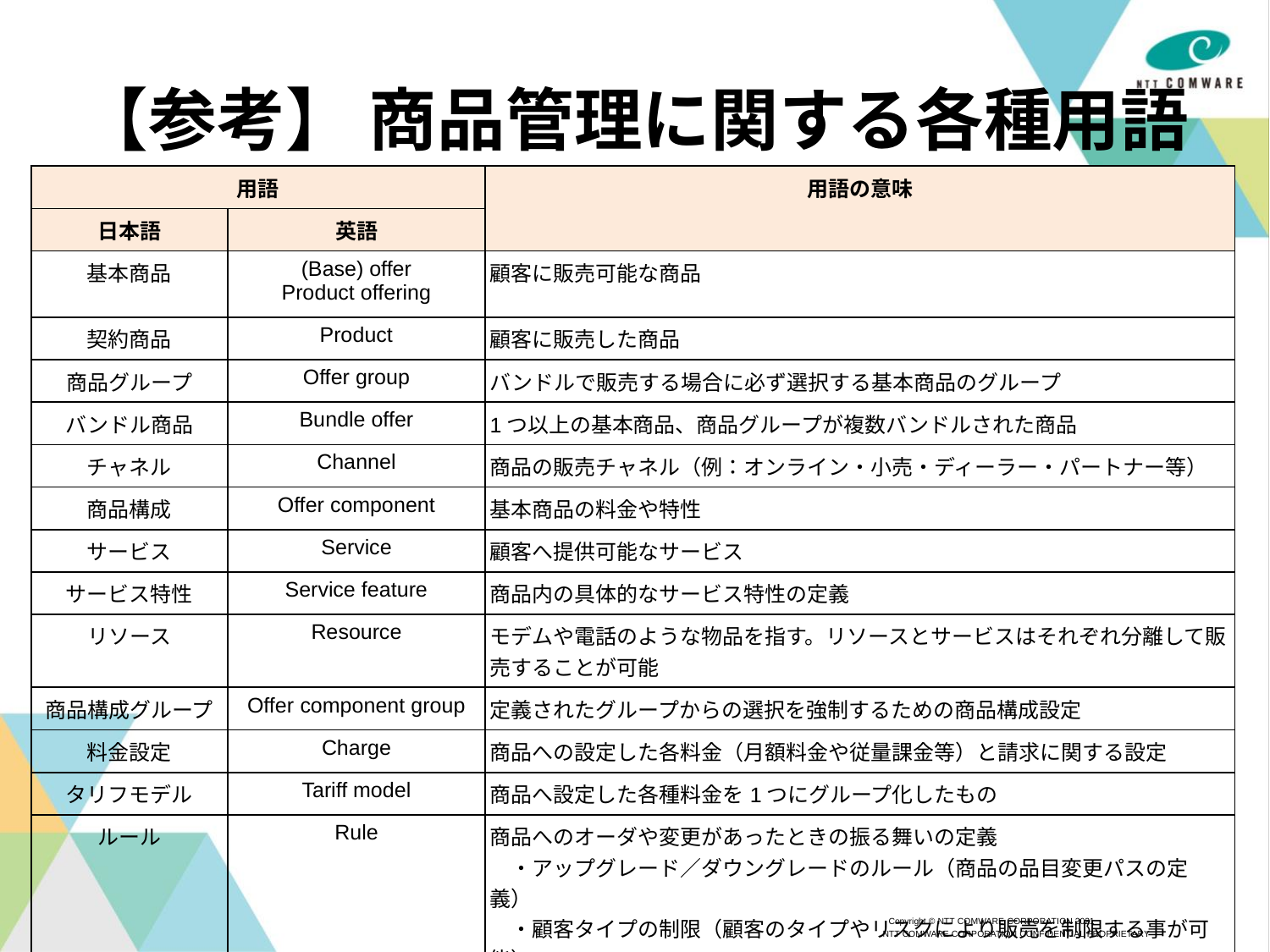

# 【参考】 商品管理に関する各種用語
| 用語 |  | 用語の意味 |
| --- | --- | --- |
| 日本語 | 英語 |  |
| 基本商品 | (Base) offer Product offering | 顧客に販売可能な商品 |
| 契約商品 | Product | 顧客に販売した商品 |
| 商品グループ | Offer group | バンドルで販売する場合に必ず選択する基本商品のグループ |
| バンドル商品 | Bundle offer | 1つ以上の基本商品、商品グループが複数バンドルされた商品 |
| チャネル | Channel | 商品の販売チャネル（例：オンライン・小売・ディーラー・パートナー等） |
| 商品構成 | Offer component | 基本商品の料金や特性 |
| サービス | Service | 顧客へ提供可能なサービス |
| サービス特性 | Service feature | 商品内の具体的なサービス特性の定義 |
| リソース | Resource | モデムや電話のような物品を指す。リソースとサービスはそれぞれ分離して販売することが可能 |
| 商品構成グループ | Offer component group | 定義されたグループからの選択を強制するための商品構成設定 |
| 料金設定 | Charge | 商品への設定した各料金（月額料金や従量課金等）と請求に関する設定 |
| タリフモデル | Tariff model | 商品へ設定した各種料金を1つにグループ化したもの |
| ルール | Rule | 商品へのオーダや変更があったときの振る舞いの定義 　・アップグレード／ダウングレードのルール（商品の品目変更パスの定義） 　・顧客タイプの制限（顧客のタイプやリスクにより販売を制限する事が可能） 　・最大注文数（顧客がオーダ可能な最大数） 　・商品の関連定義（Aプランを選択したら、BとCを記入しなければいけない） |